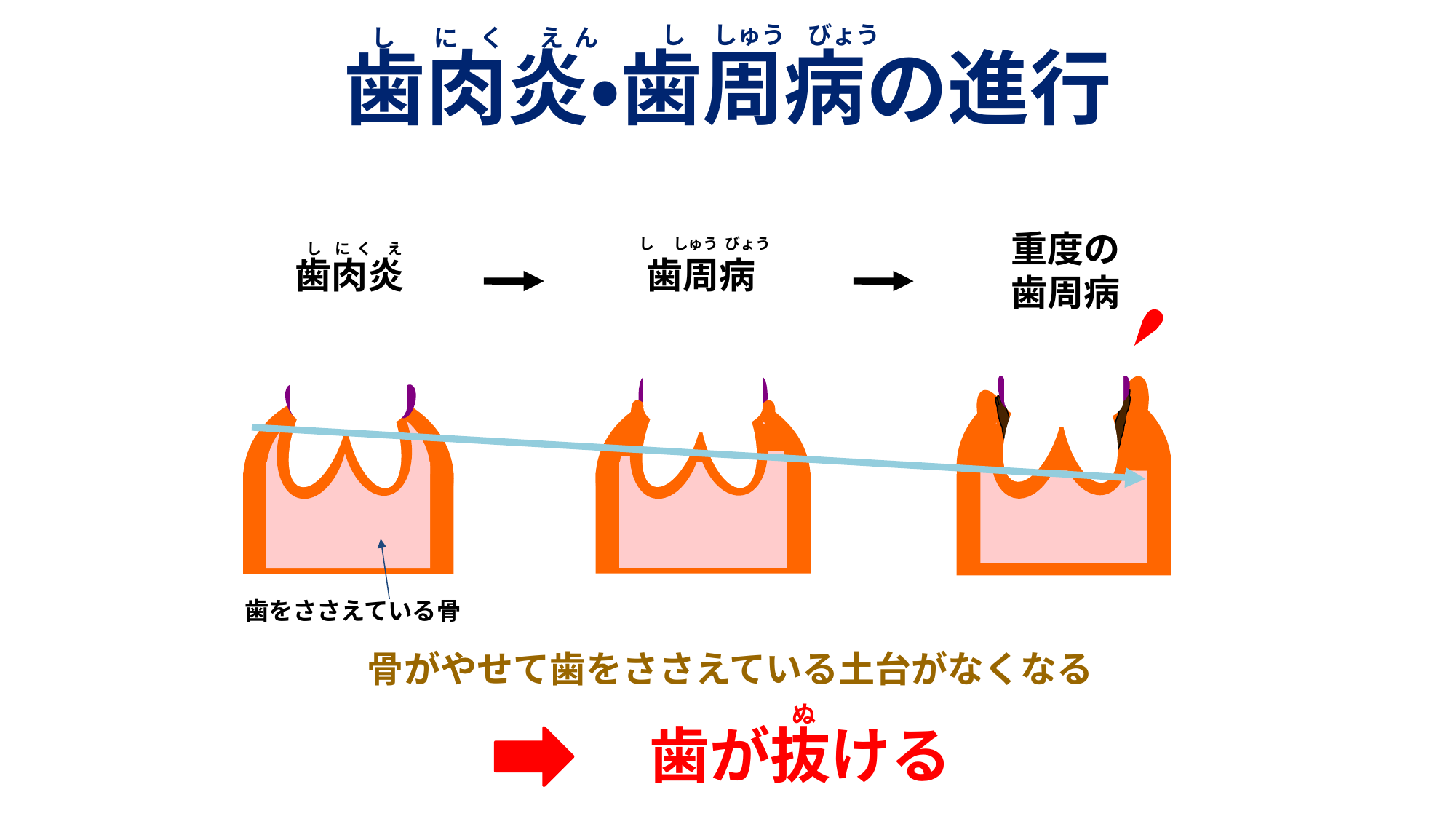

し     しゅう    びょう
歯肉炎・歯周病の進行
し       に    く　  え  ん
重度の
歯周病
し　 しゅう  びょう
 し    に  く　え ん
歯肉炎
歯周病

歯をささえている骨

骨がやせて歯をささえている土台がなくなる
ぬ
歯が抜ける